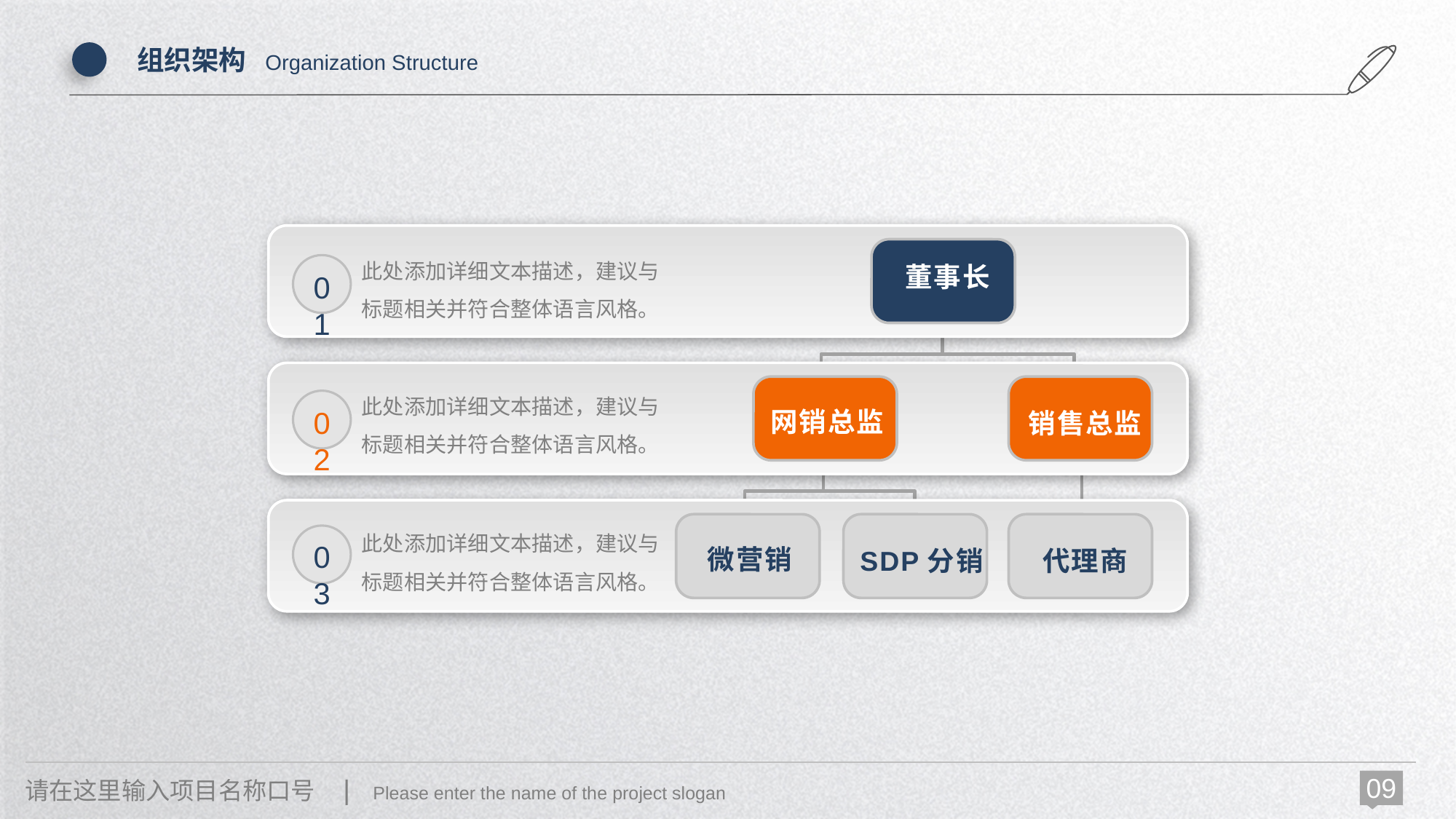

组织架构  Organization Structure

此处添加详细文本描述，建议与标题相关并符合整体语言风格。
董事长

01

此处添加详细文本描述，建议与标题相关并符合整体语言风格。

02
网销总监
销售总监

此处添加详细文本描述，建议与标题相关并符合整体语言风格。

03
微营销
SDP分销
代理商
请在这里输入项目名称口号    |   Please enter the name of the project slogan
09